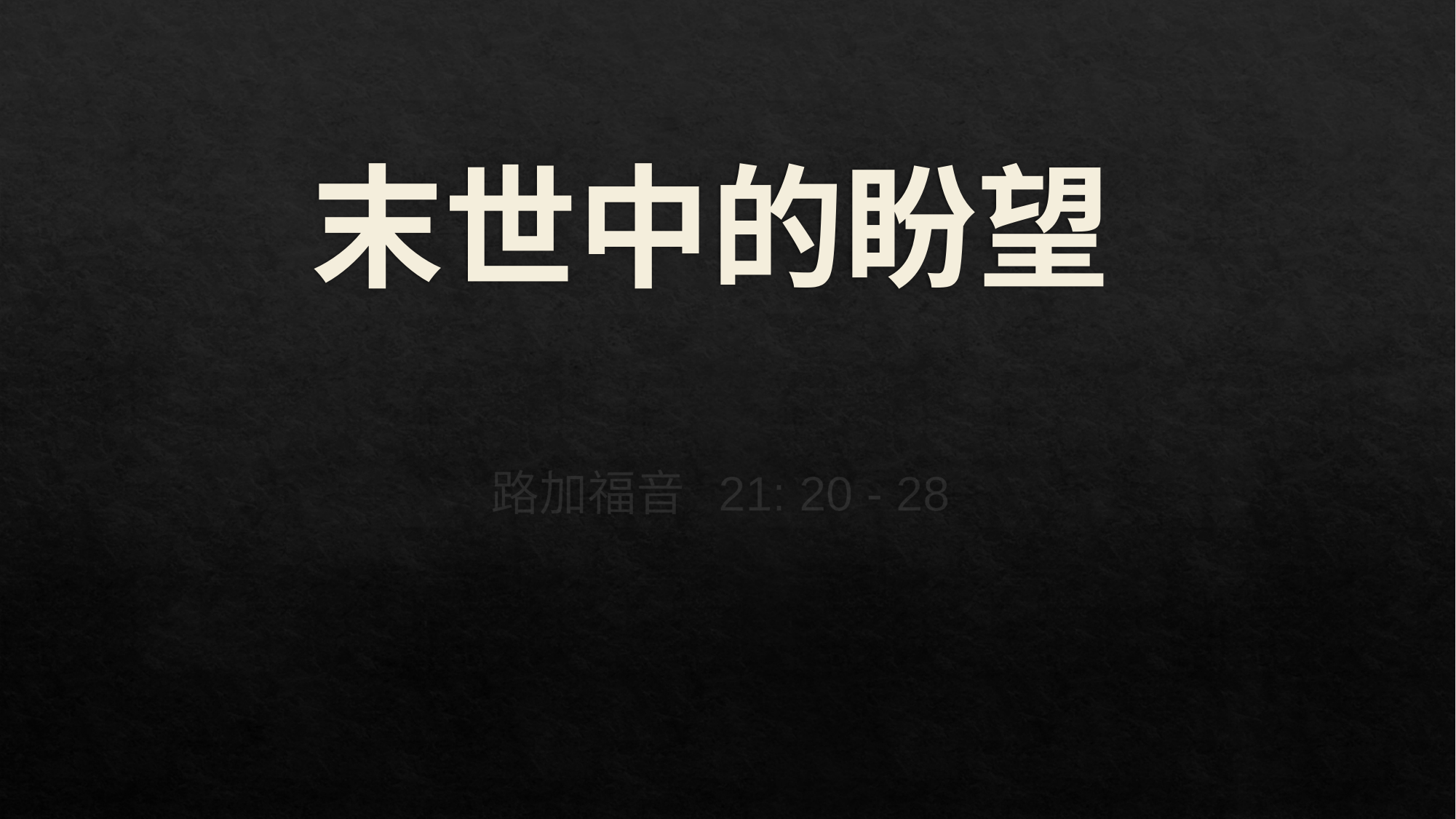

# 末世中的盼望
路加福音  21: 20 - 28